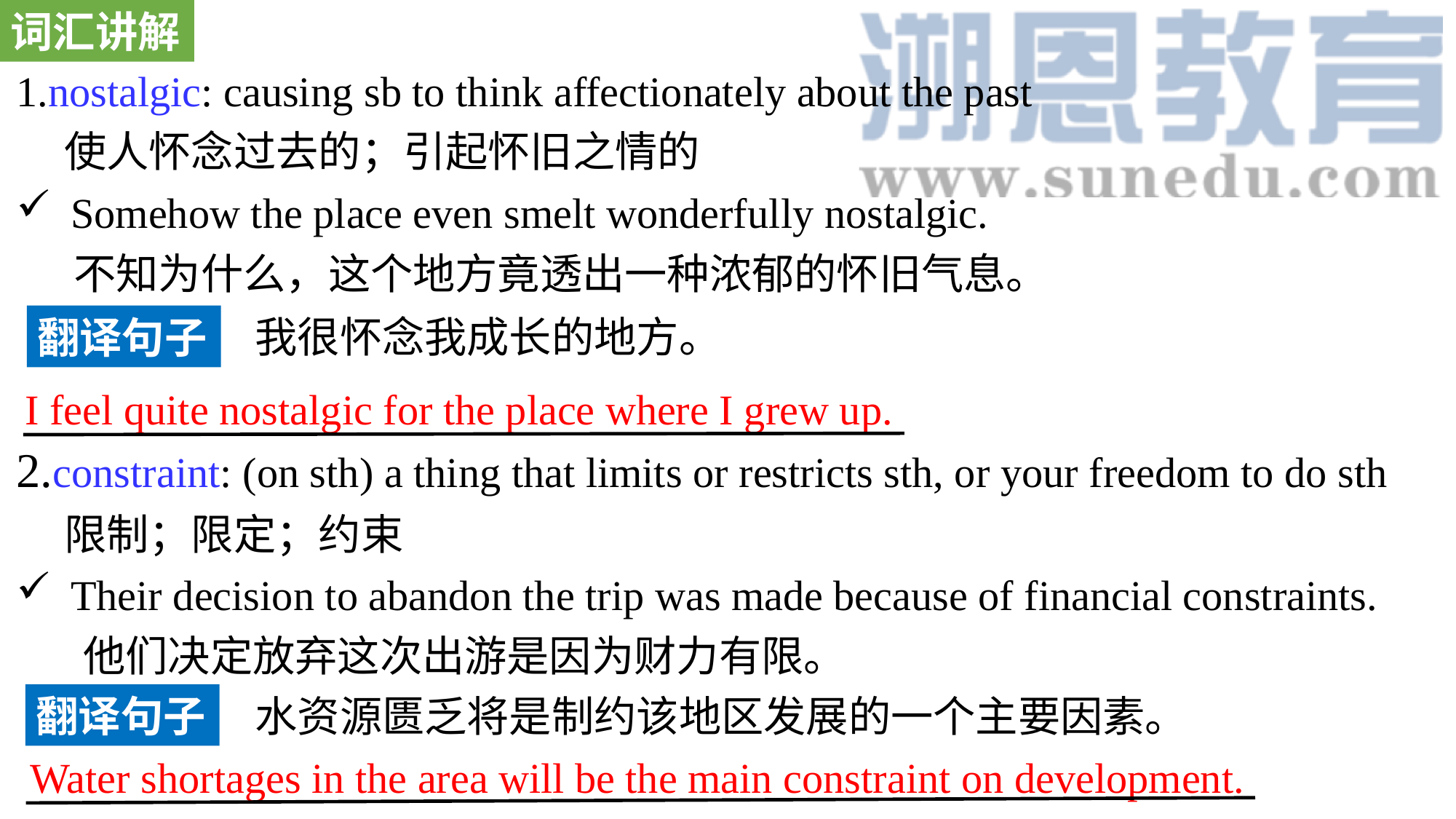

词汇讲解
1.nostalgic: causing sb to think affectionately about the past
    使人怀念过去的；引起怀旧之情的
Somehow the place even smelt wonderfully nostalgic.
     不知为什么，这个地方竟透出一种浓郁的怀旧气息。

2.constraint: (on sth) a thing that limits or restricts sth, or your freedom to do sth
    限制；限定；约束
Their decision to abandon the trip was made because of financial constraints.
      他们决定放弃这次出游是因为财力有限。

翻译句子
我很怀念我成长的地方。
I feel quite nostalgic for the place where I grew up.
翻译句子
水资源匮乏将是制约该地区发展的一个主要因素。
Water shortages in the area will be the main constraint on development.